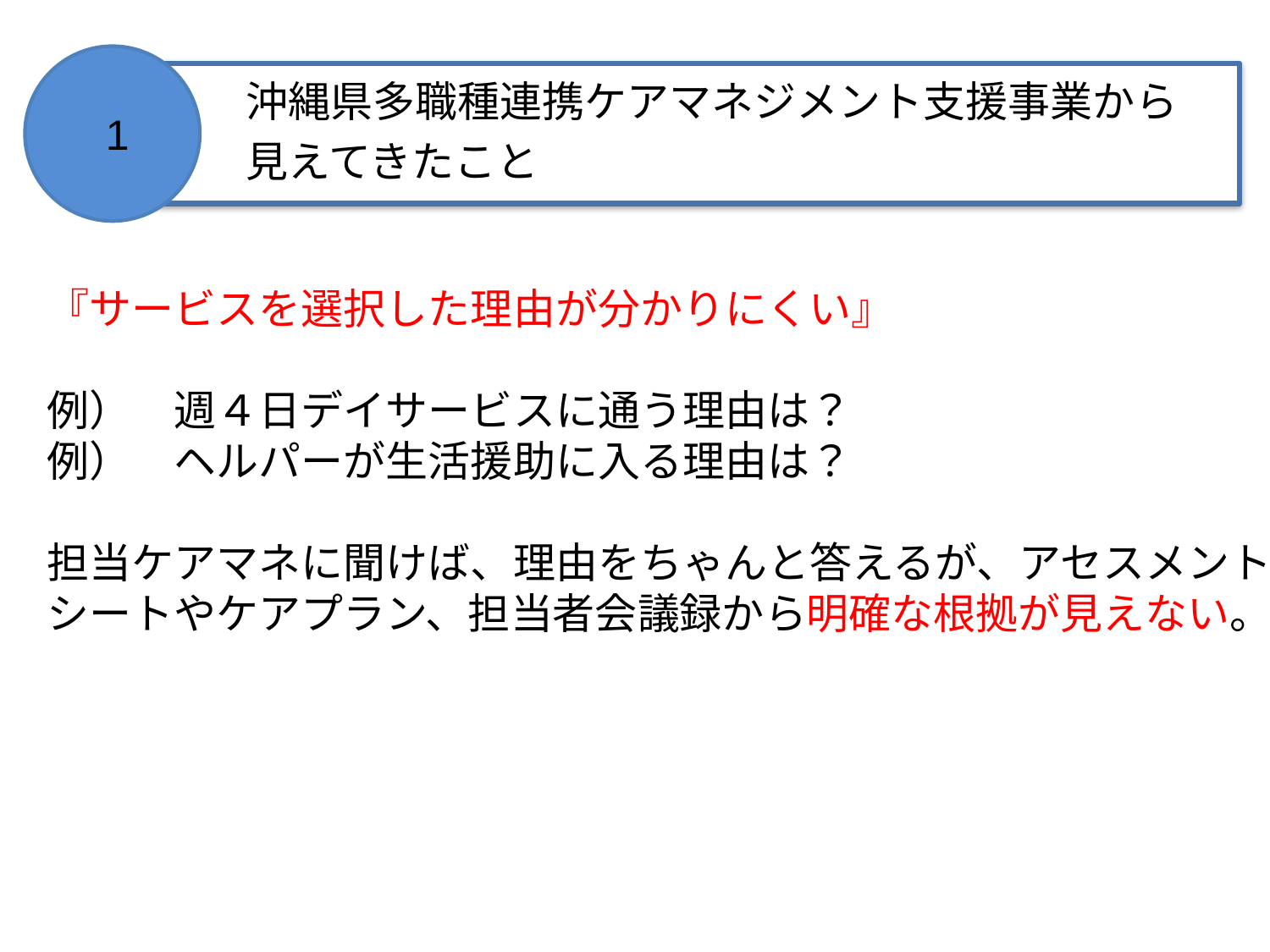

沖縄県多職種連携ケアマネジメント支援事業から
見えてきたこと
1
『サービスを選択した理由が分かりにくい』

例）　週４日デイサービスに通う理由は？
例）　ヘルパーが生活援助に入る理由は？

担当ケアマネに聞けば、理由をちゃんと答えるが、アセスメント
シートやケアプラン、担当者会議録から明確な根拠が見えない。